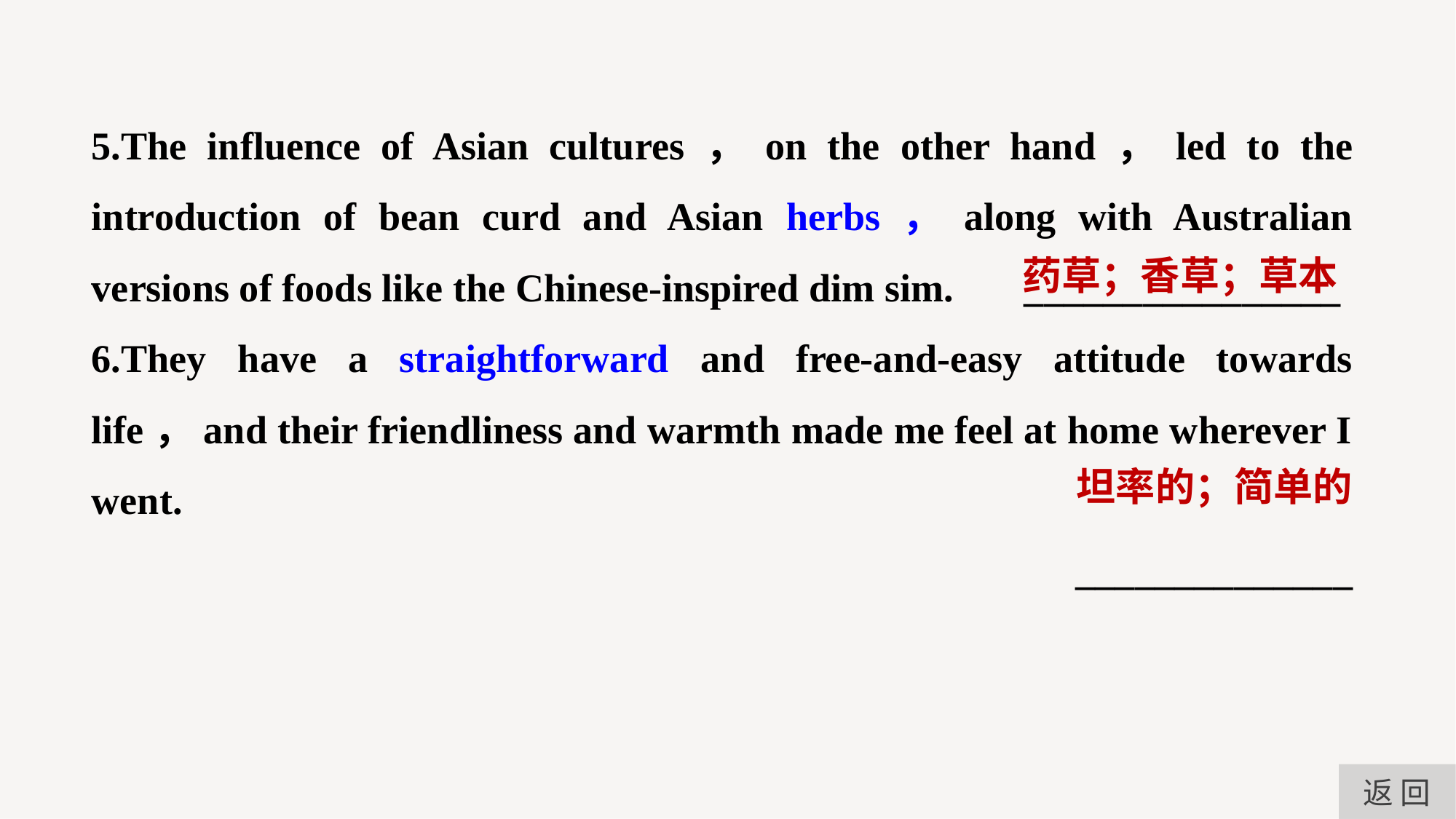

5.The influence of Asian cultures，on the other hand，led to the introduction of bean curd and Asian herbs，along with Australian versions of foods like the Chinese-inspired dim sim.	      ________________
6.They have a straightforward and free-and-easy attitude towards life，and their friendliness and warmth made me feel at home wherever I went.
______________
药草；香草；草本
坦率的；简单的
返 回